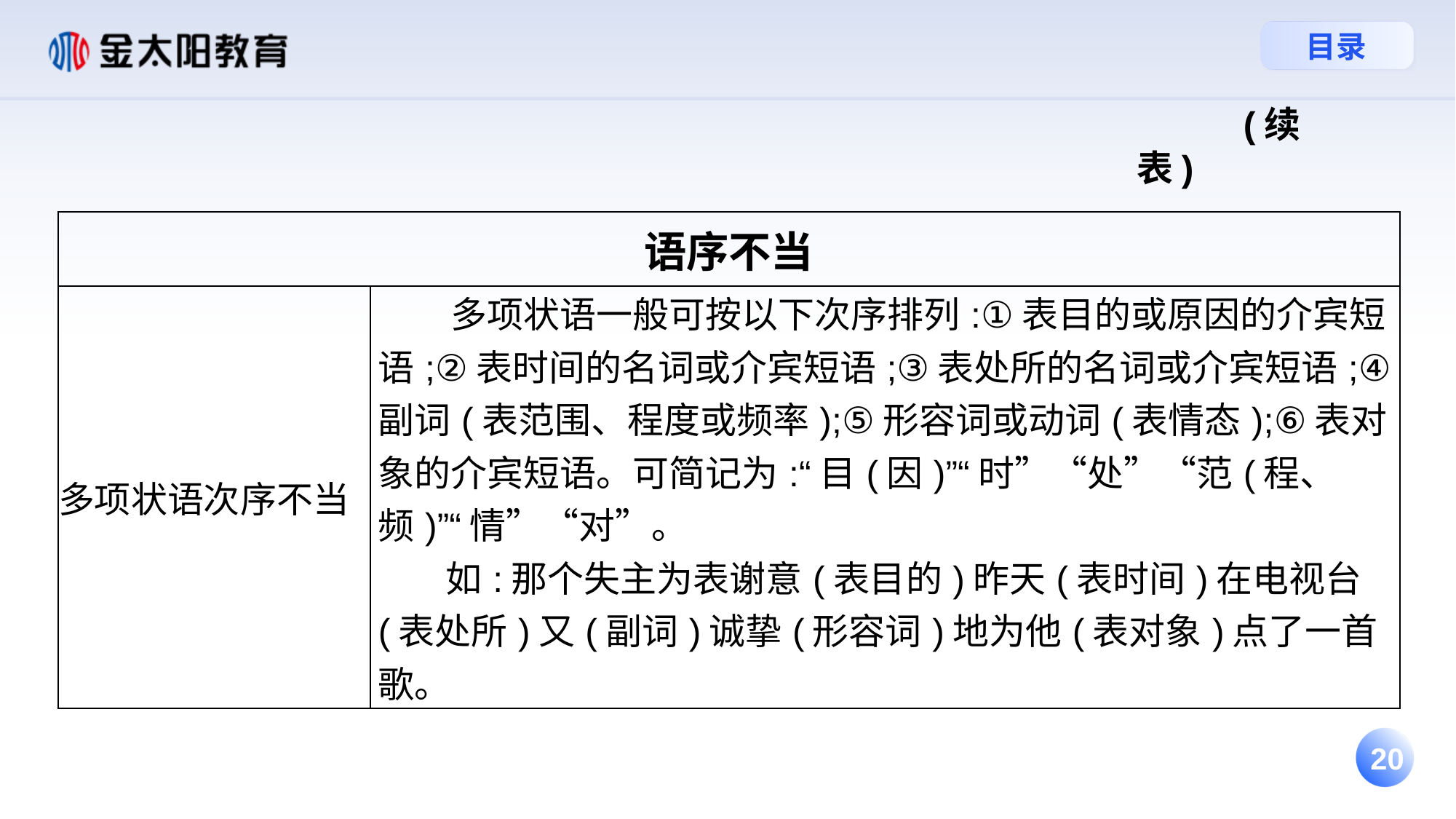

(续表)

| 语序不当 |  |
| --- | --- |
| 多项状语次序不当 | 多项状语一般可按以下次序排列:①表目的或原因的介宾短语;②表时间的名词或介宾短语;③表处所的名词或介宾短语;④副词(表范围、程度或频率);⑤形容词或动词(表情态);⑥表对象的介宾短语。可简记为:“目(因)”“时”“处”“范(程、频)”“情”“对”。 如:那个失主为表谢意(表目的)昨天(表时间)在电视台(表处所)又(副词)诚挚(形容词)地为他(表对象)点了一首歌。 |